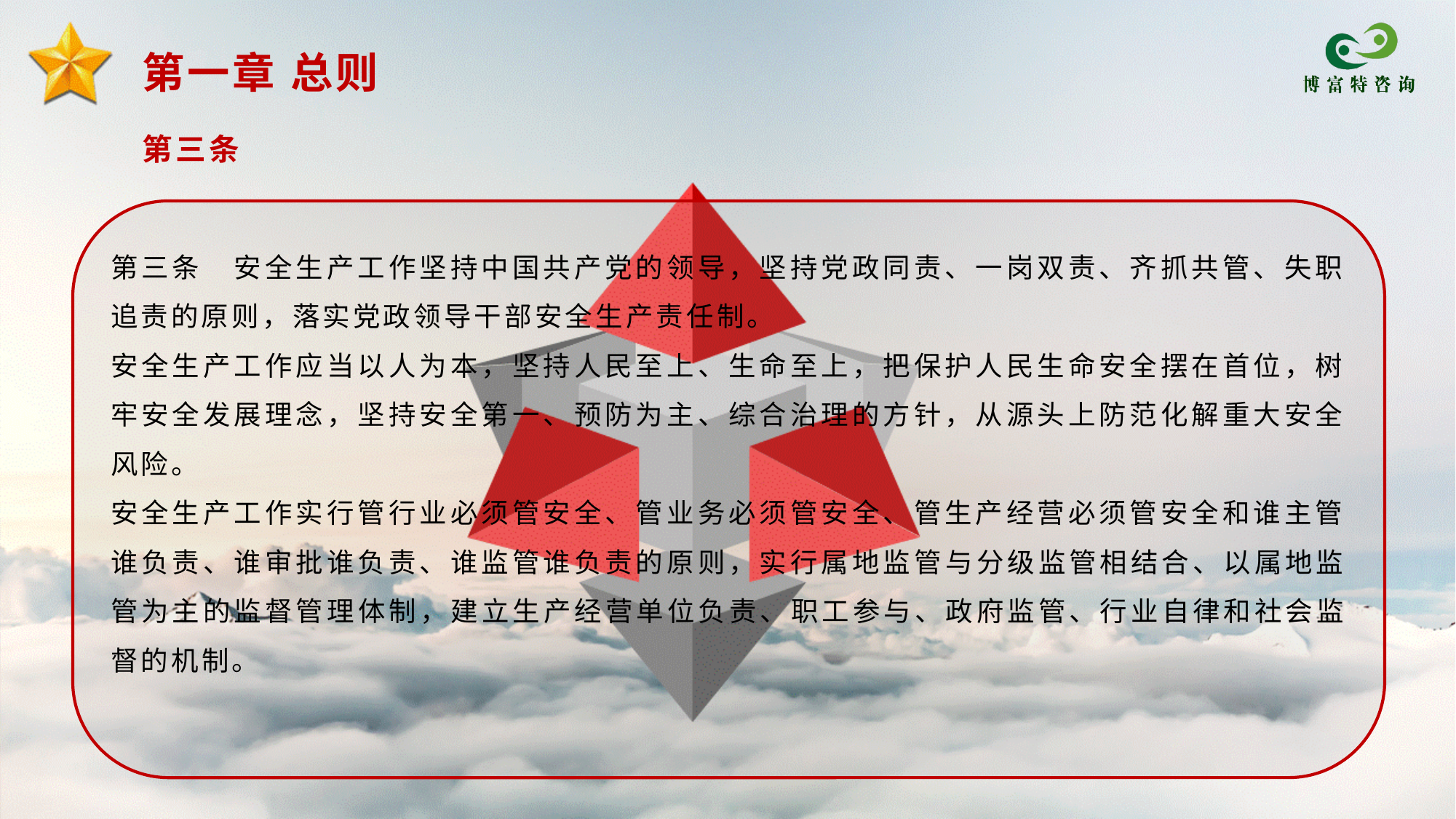

第一章 总则
第三条
第三条　安全生产工作坚持中国共产党的领导，坚持党政同责、一岗双责、齐抓共管、失职追责的原则，落实党政领导干部安全生产责任制。
安全生产工作应当以人为本，坚持人民至上、生命至上，把保护人民生命安全摆在首位，树牢安全发展理念，坚持安全第一、预防为主、综合治理的方针，从源头上防范化解重大安全风险。
安全生产工作实行管行业必须管安全、管业务必须管安全、管生产经营必须管安全和谁主管谁负责、谁审批谁负责、谁监管谁负责的原则，实行属地监管与分级监管相结合、以属地监管为主的监督管理体制，建立生产经营单位负责、职工参与、政府监管、行业自律和社会监督的机制。